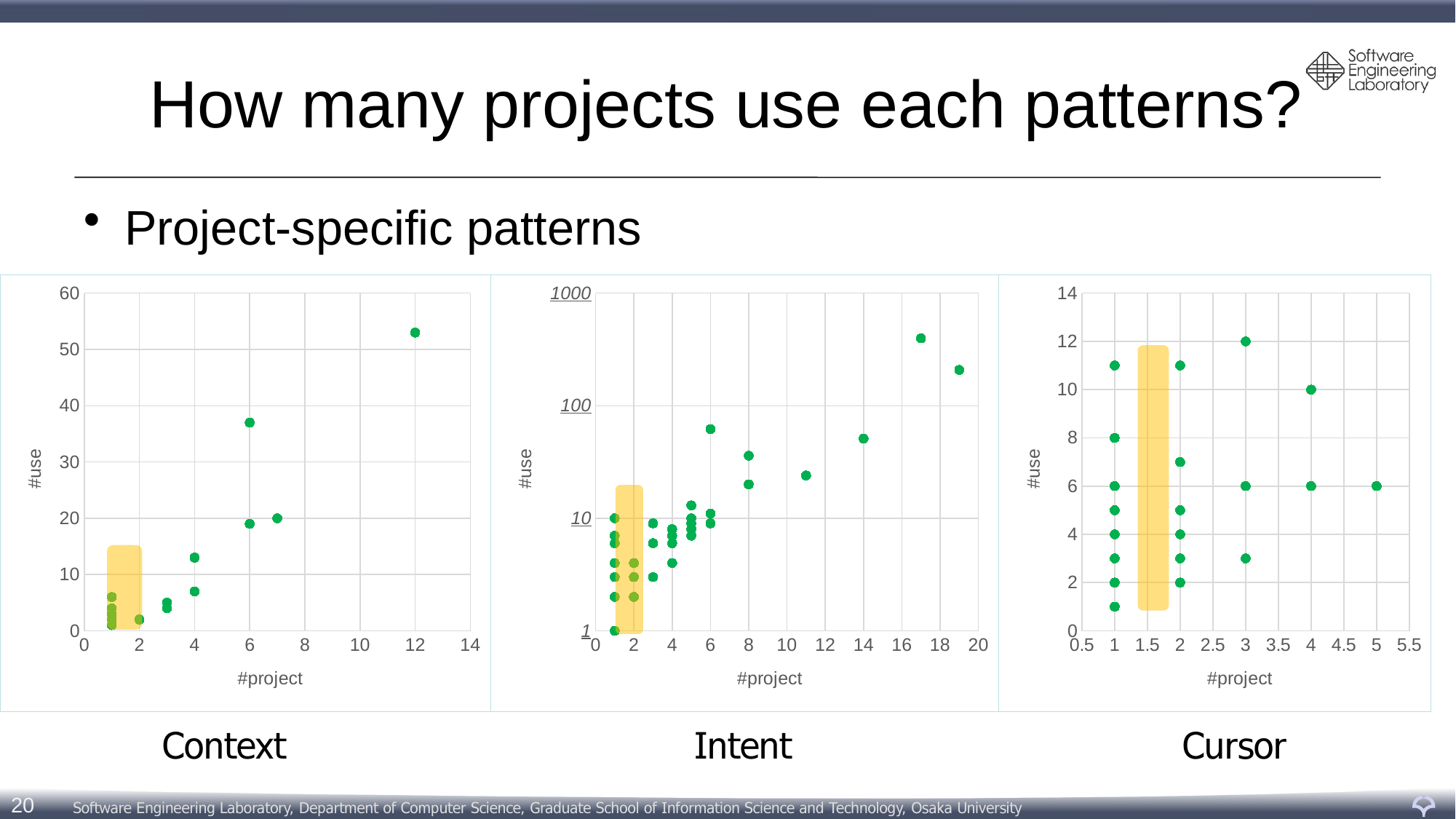

# How many projects use each patterns?
Project-specific patterns

### Chart

| Category | Y の値 |
|---|---|

### Chart

| Category | Y の値 |
|---|---|

### Chart

| Category | Y の値 |
|---|---|

Context
Intent
Cursor
20